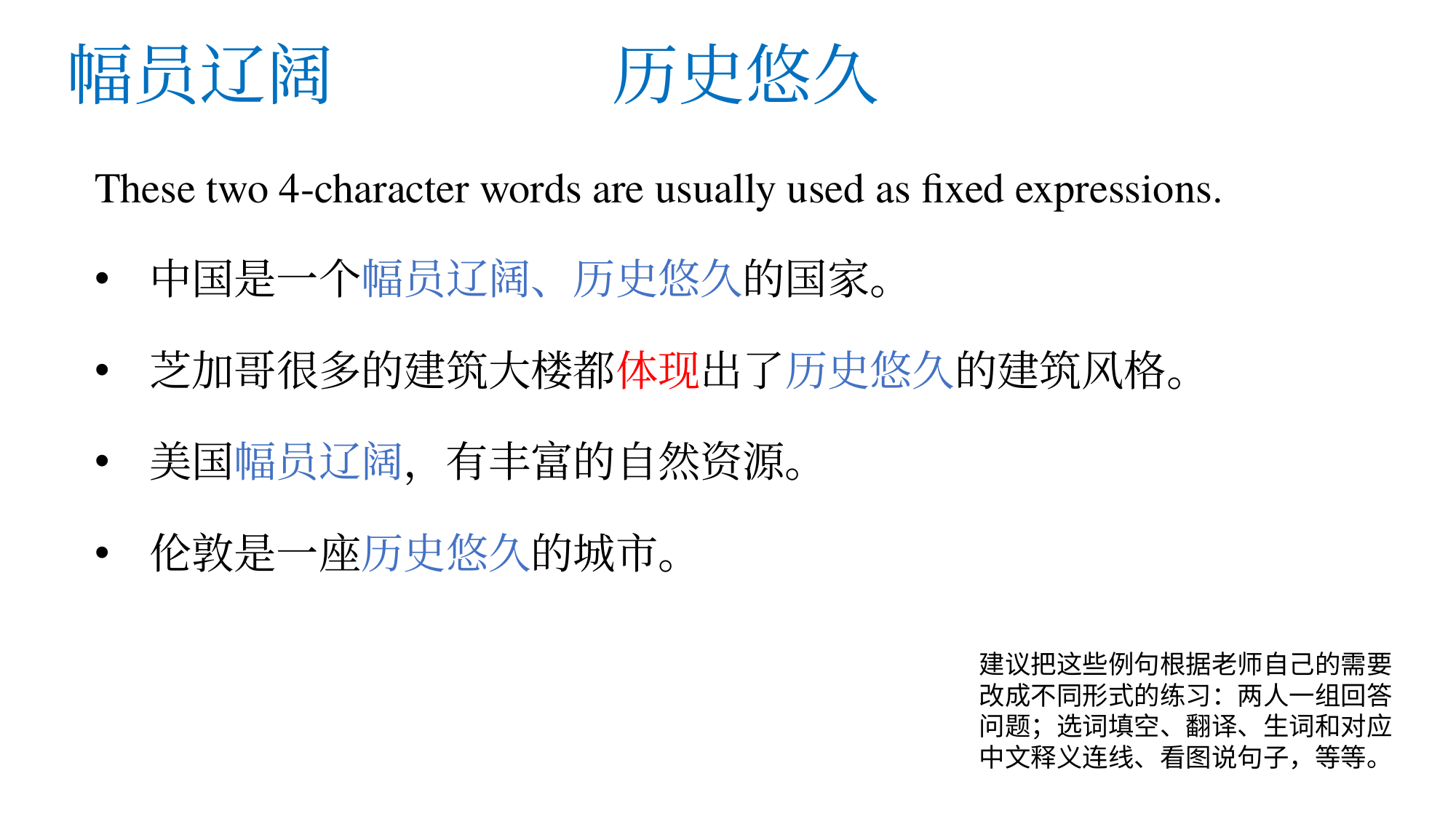

# 幅员辽阔			历史悠久
These two 4-character words are usually used as fixed expressions.
中国是一个幅员辽阔、历史悠久的国家。
芝加哥很多的建筑大楼都体现出了历史悠久的建筑风格。
美国幅员辽阔，有丰富的自然资源。
伦敦是一座历史悠久的城市。
建议把这些例句根据老师自己的需要改成不同形式的练习：两人一组回答问题；选词填空、翻译、生词和对应中文释义连线、看图说句子，等等。